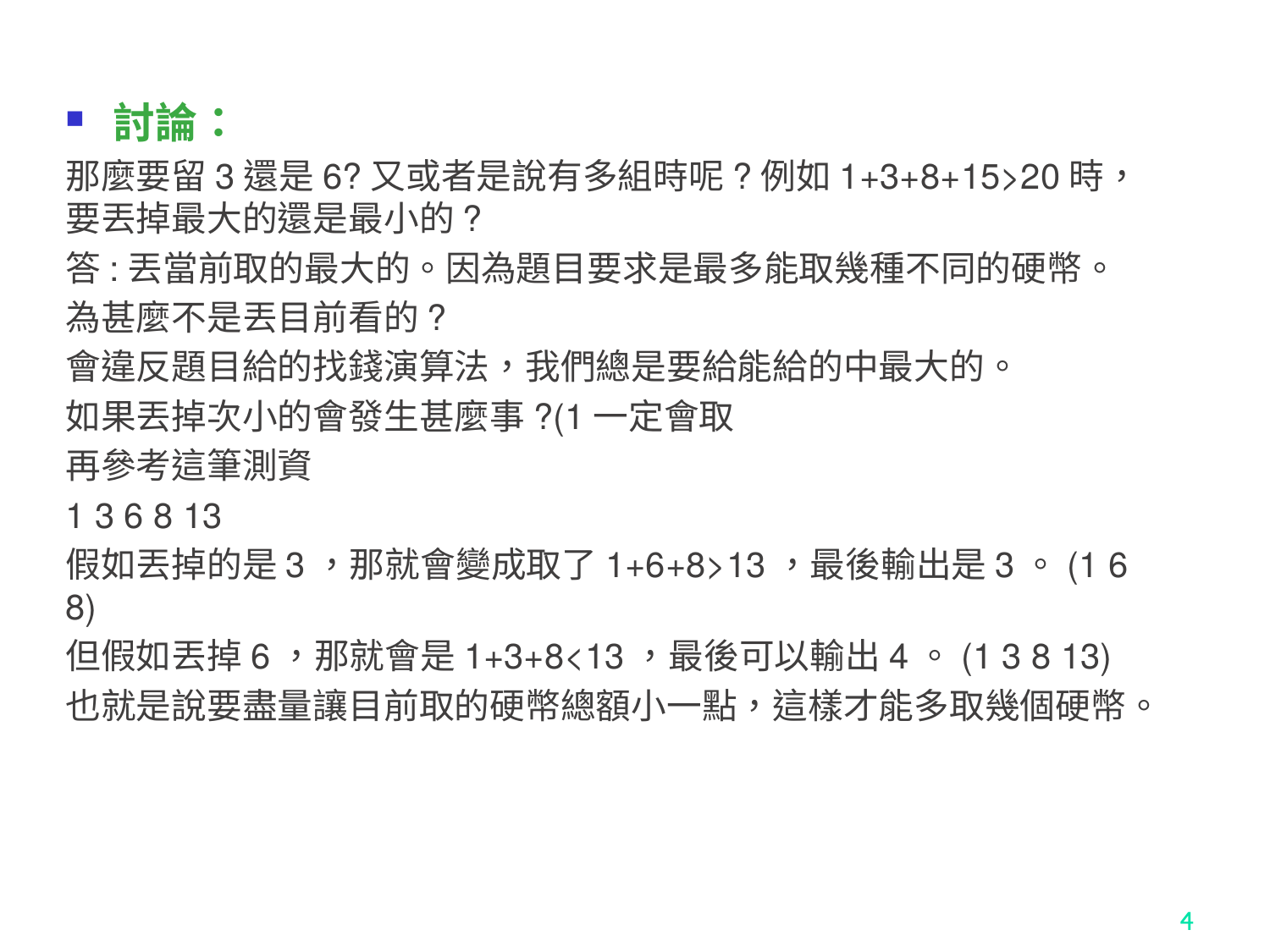

討論：
那麼要留3還是6?又或者是說有多組時呢?例如1+3+8+15>20時，要丟掉最大的還是最小的?
答:丟當前取的最大的。因為題目要求是最多能取幾種不同的硬幣。
為甚麼不是丟目前看的?
會違反題目給的找錢演算法，我們總是要給能給的中最大的。
如果丟掉次小的會發生甚麼事?(1一定會取
再參考這筆測資
1 3 6 8 13
假如丟掉的是3，那就會變成取了1+6+8>13，最後輸出是3。(1 6 8)
但假如丟掉6，那就會是1+3+8<13，最後可以輸出4。(1 3 8 13)
也就是說要盡量讓目前取的硬幣總額小一點，這樣才能多取幾個硬幣。
4